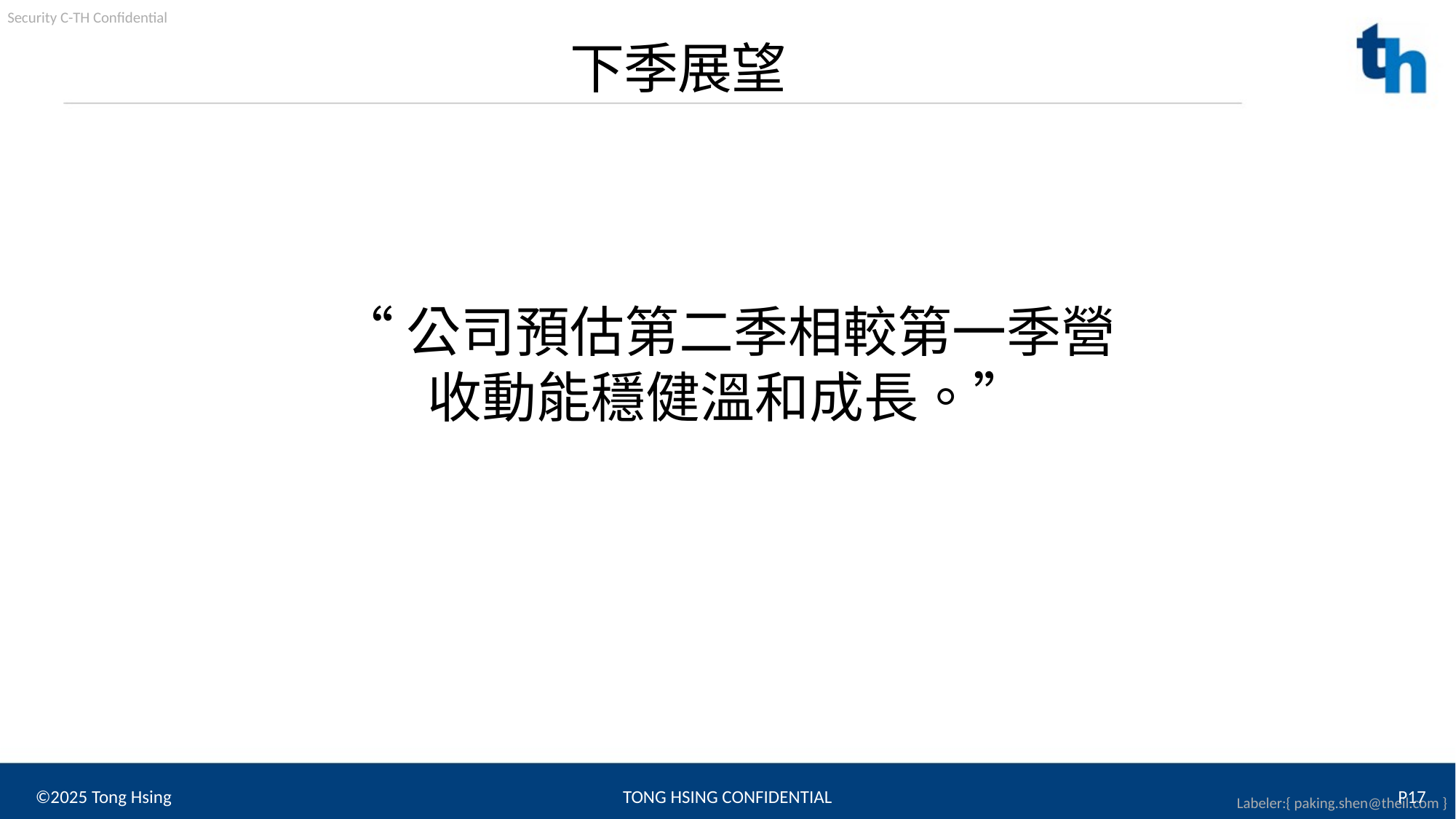

下季展望

“公司預估第二季相較第一季營收動能穩健溫和成長。”

©2025 Tong Hsing
TONG HSING CONFIDENTIAL
P17